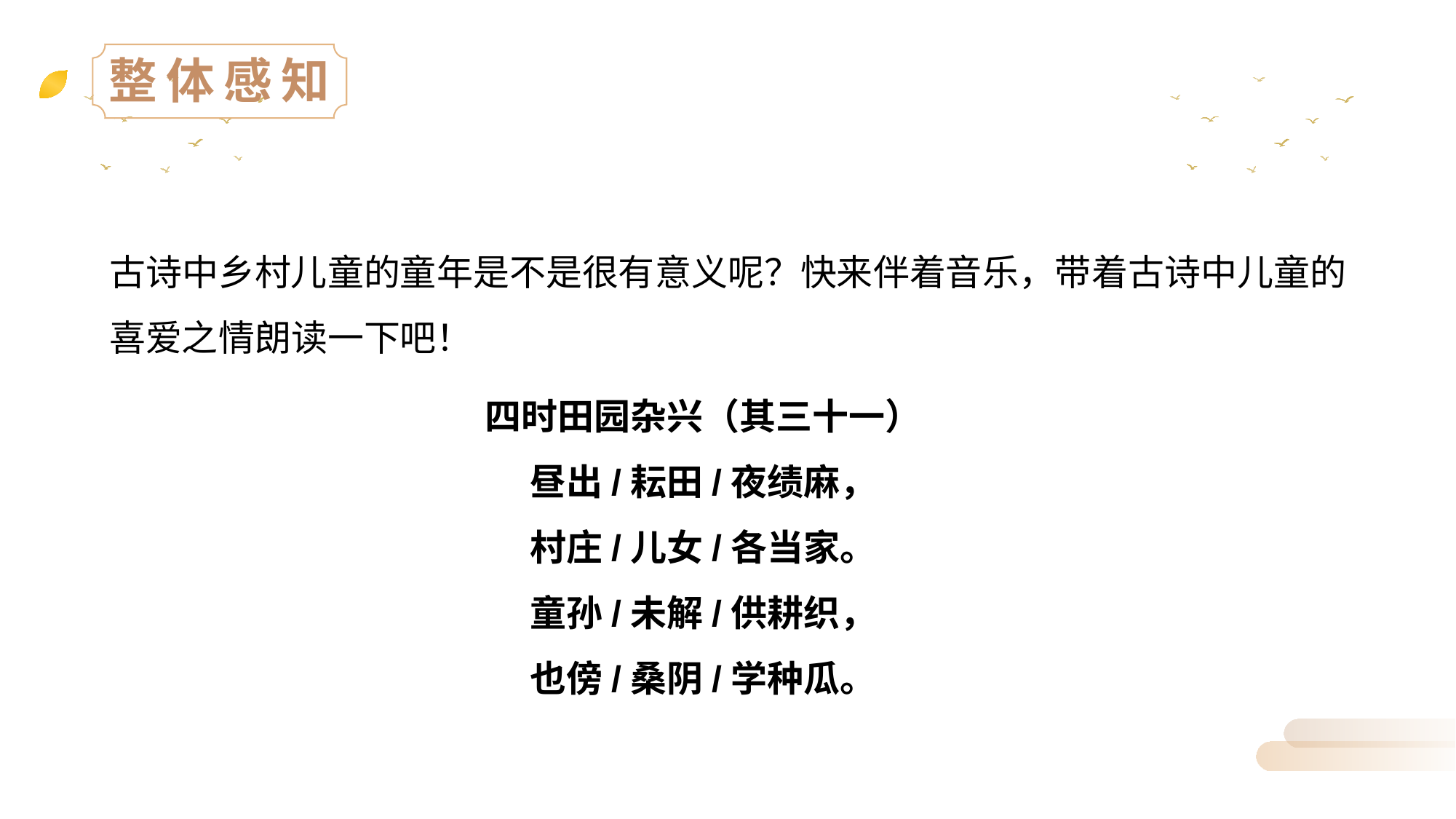

古诗中乡村儿童的童年是不是很有意义呢？快来伴着音乐，带着古诗中儿童的喜爱之情朗读一下吧！

四时田园杂兴（其三十一）
昼出/耘田/夜绩麻，
村庄/儿女/各当家。
童孙/未解/供耕织，
也傍/桑阴/学种瓜。